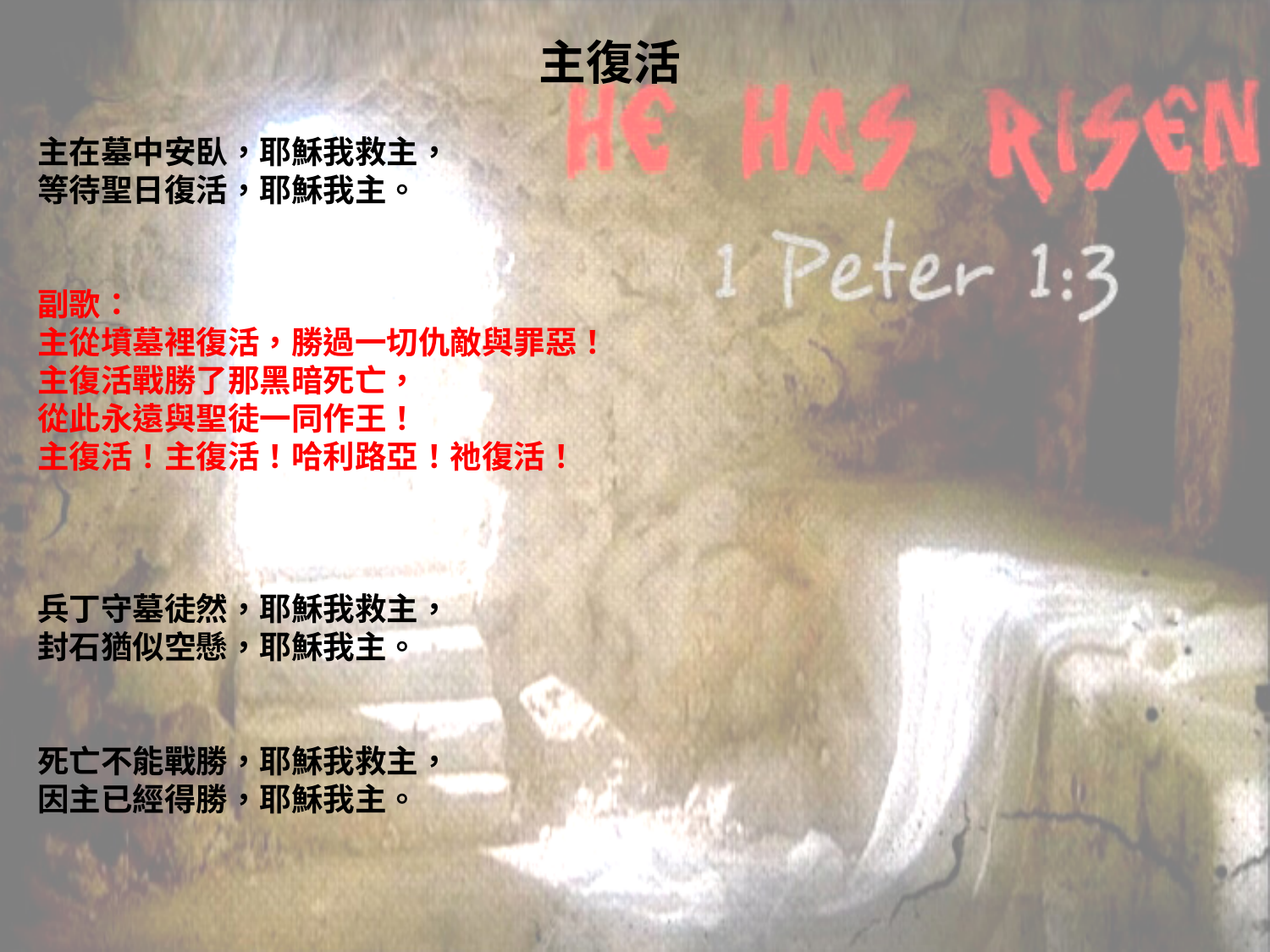

# 主復活
主在墓中安臥，耶穌我救主，
等待聖日復活，耶穌我主。

副歌：
主從墳墓裡復活，勝過一切仇敵與罪惡！
主復活戰勝了那黑暗死亡，
從此永遠與聖徒一同作王！
主復活！主復活！哈利路亞！祂復活！

兵丁守墓徒然，耶穌我救主，
封石猶似空懸，耶穌我主。
死亡不能戰勝，耶穌我救主，
因主已經得勝，耶穌我主。